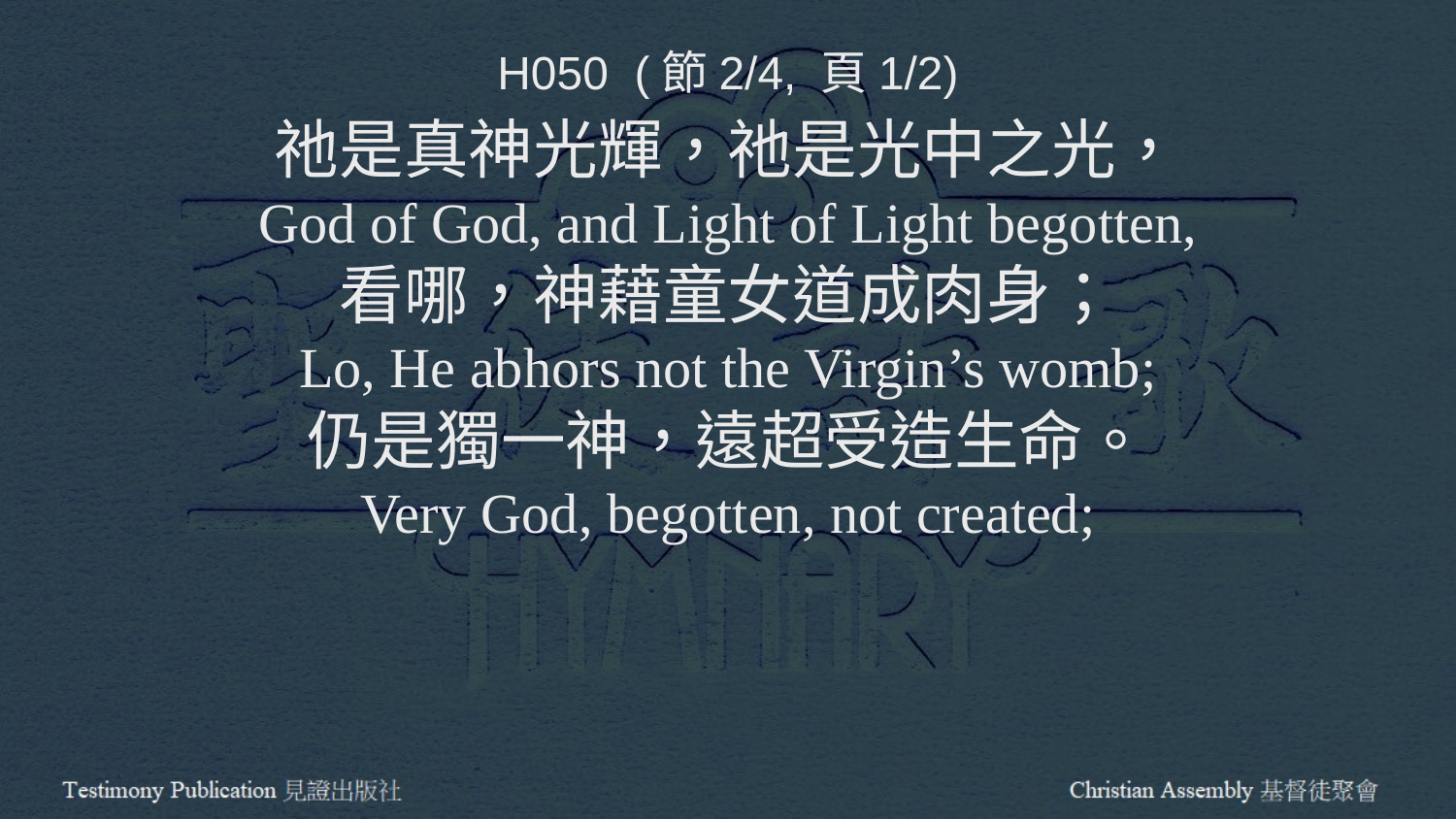

H050  (節2/4, 頁1/2)
祂是真神光輝，祂是光中之光，
God of God, and Light of Light begotten,
看哪，神藉童女道成肉身；
Lo, He abhors not the Virgin’s womb;
仍是獨一神，遠超受造生命。
Very God, begotten, not created;